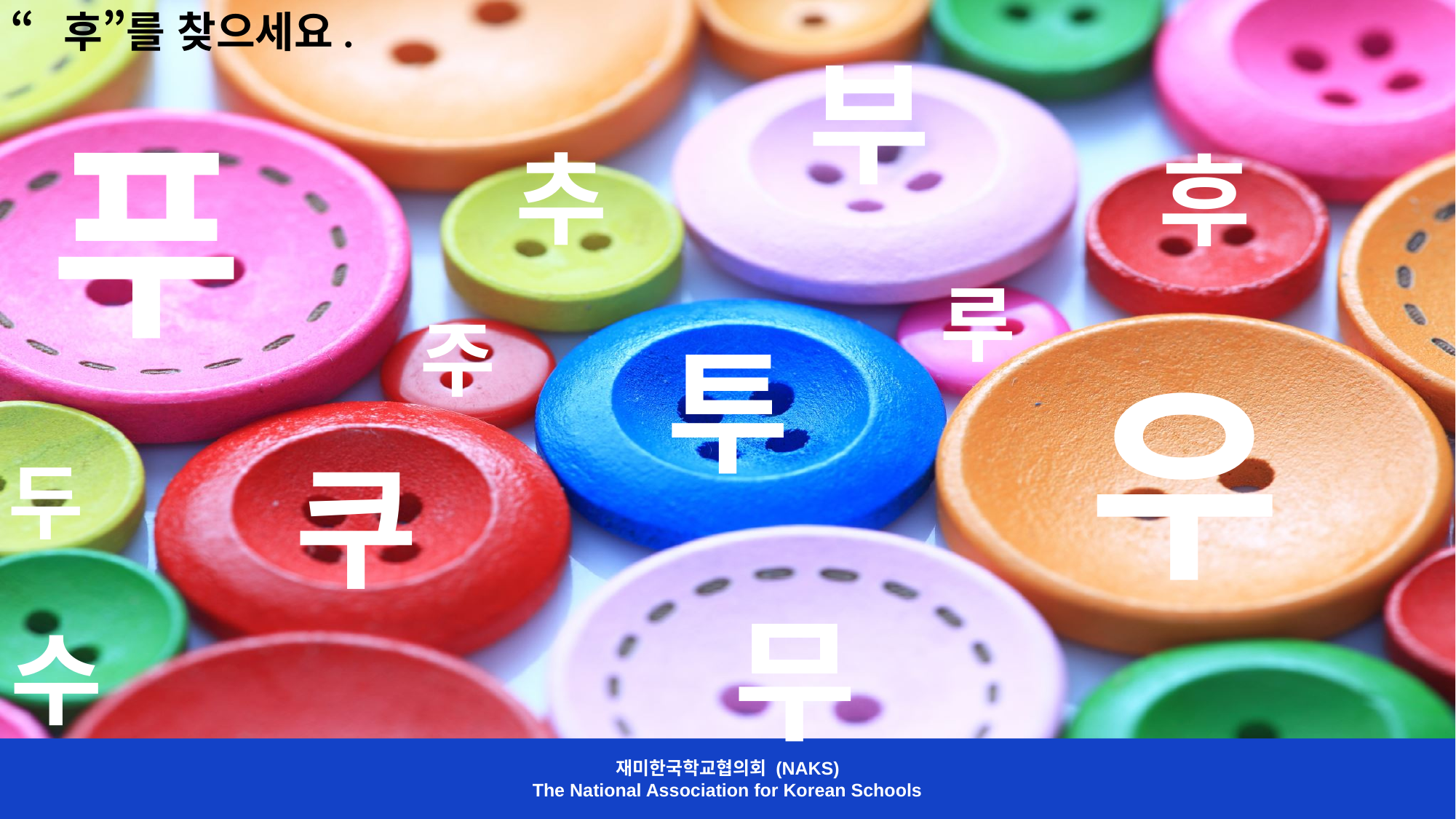

“후”를 찾으세요.
부
푸
추
후
루
주
투
우
쿠
두
무
수
재미한국학교협의회 (NAKS)
The National Association for Korean Schools